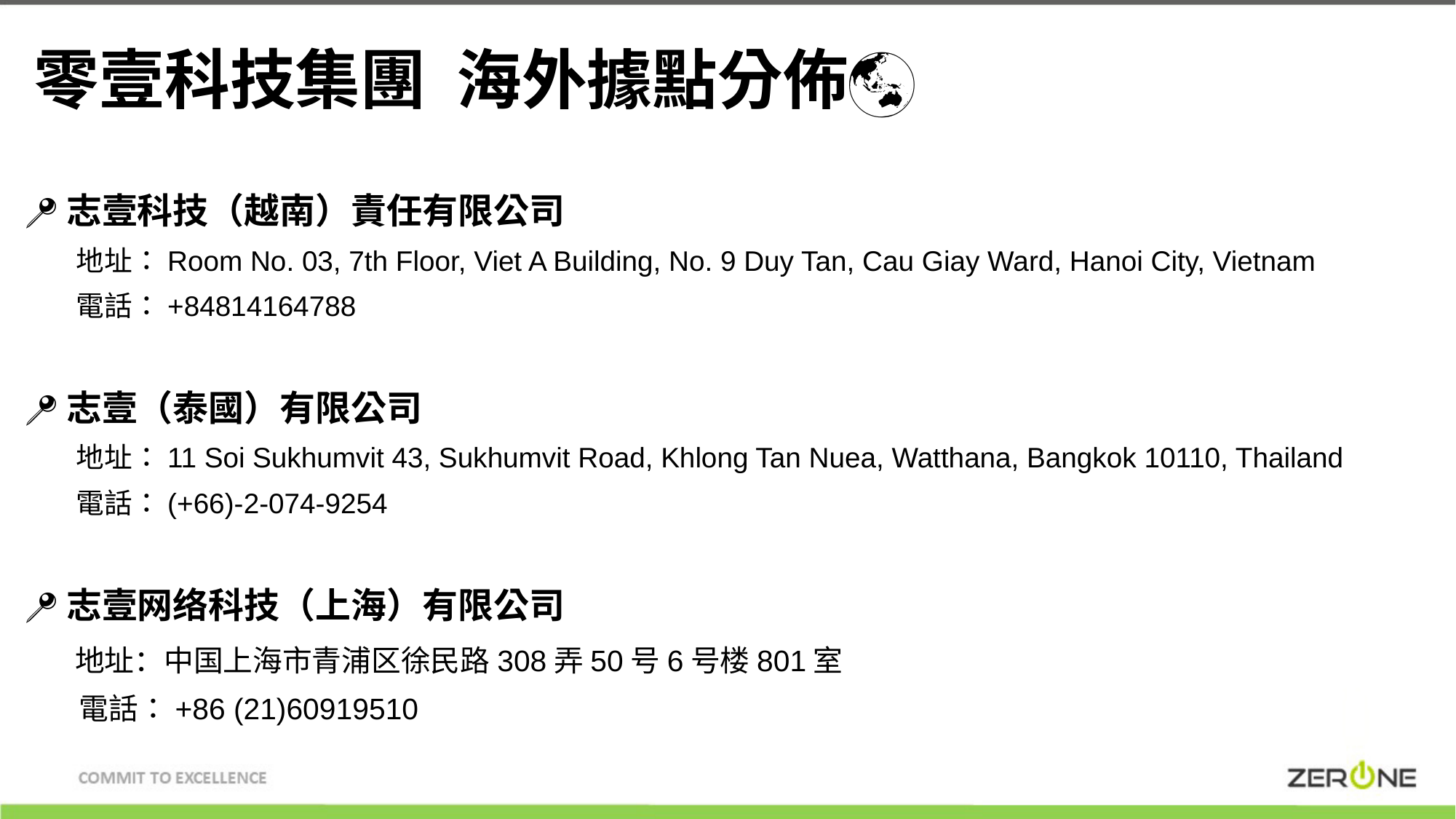

# 零壹科技集團  海外據點分佈🌏
📍志壹科技（越南）責任有限公司
       地址：Room No. 03, 7th Floor, Viet A Building, No. 9 Duy Tan, Cau Giay Ward, Hanoi City, Vietnam
       電話：+84814164788

📍志壹（泰國）有限公司
       地址：11 Soi Sukhumvit 43, Sukhumvit Road, Khlong Tan Nuea, Watthana, Bangkok 10110, Thailand
       電話：(+66)-2-074-9254

📍志壹网络科技（上海）有限公司
      地址：中国上海市青浦区徐民路308弄50号6号楼801室
       電話：+86 (21)60919510